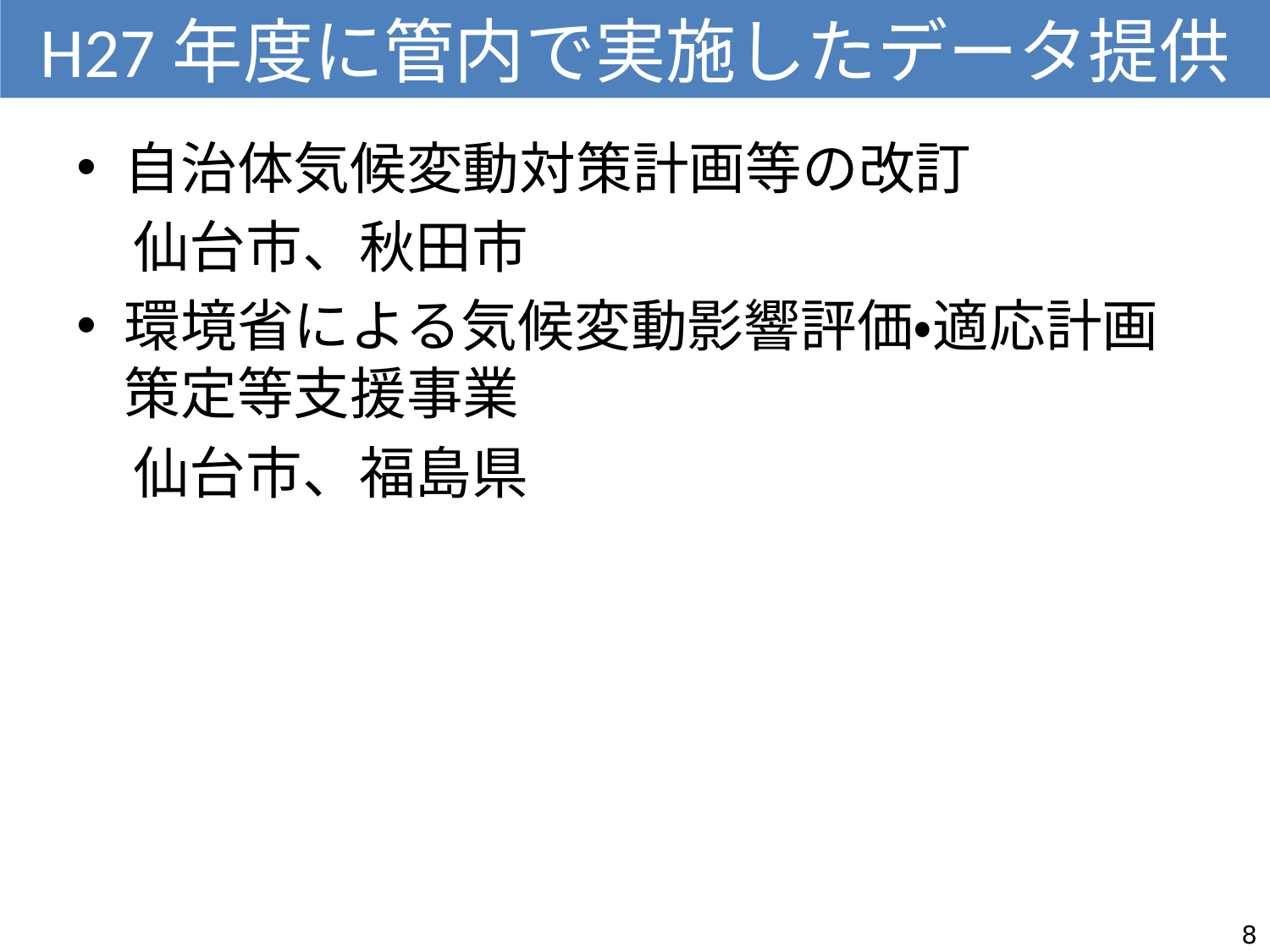

H27年度に管内で実施したデータ提供
自治体気候変動対策計画等の改訂
　仙台市、秋田市
環境省による気候変動影響評価・適応計画策定等支援事業
　仙台市、福島県
8